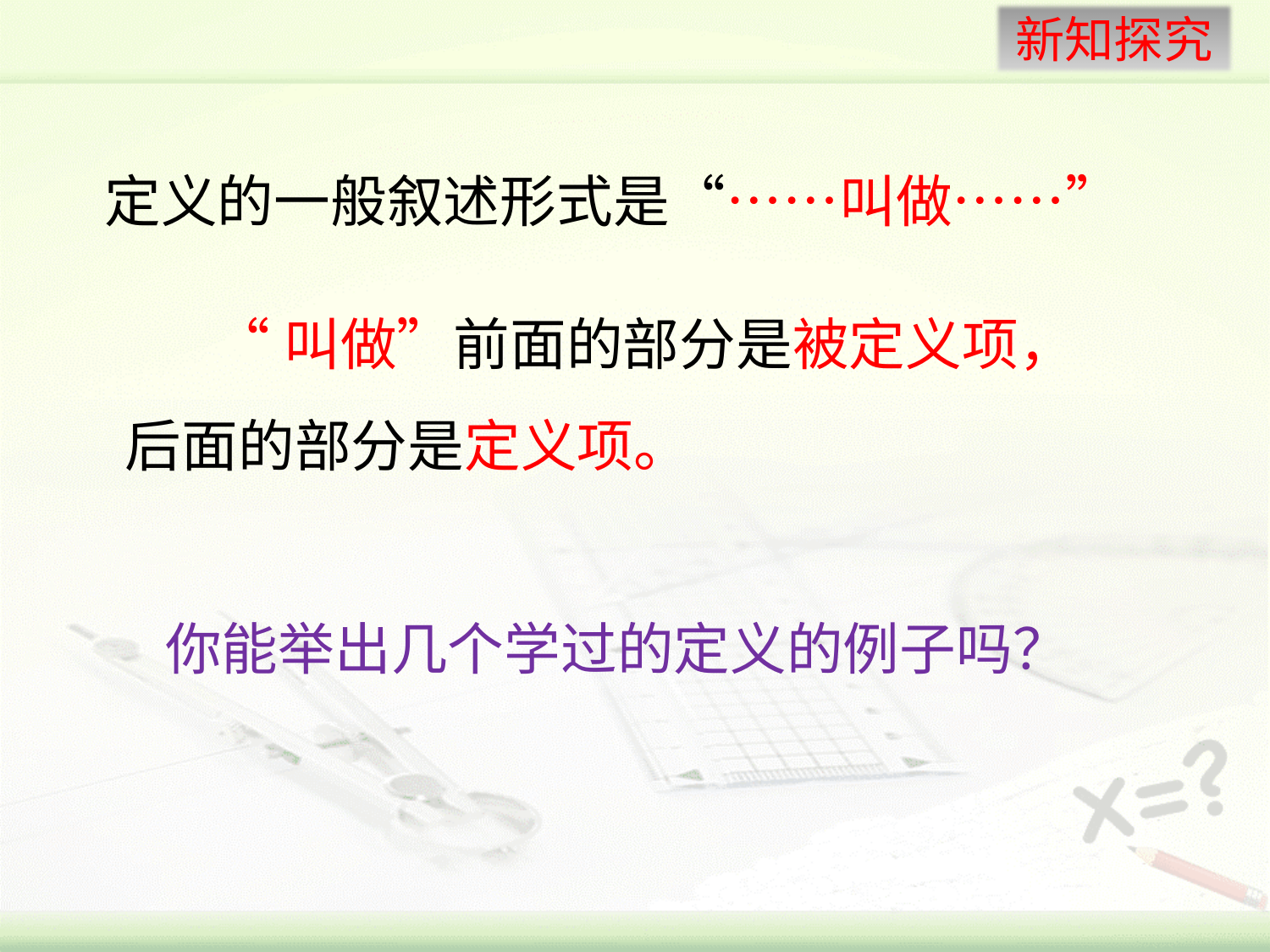

定义的一般叙述形式是“……叫做……”
       “叫做”前面的部分是被定义项，后面的部分是定义项。
你能举出几个学过的定义的例子吗？